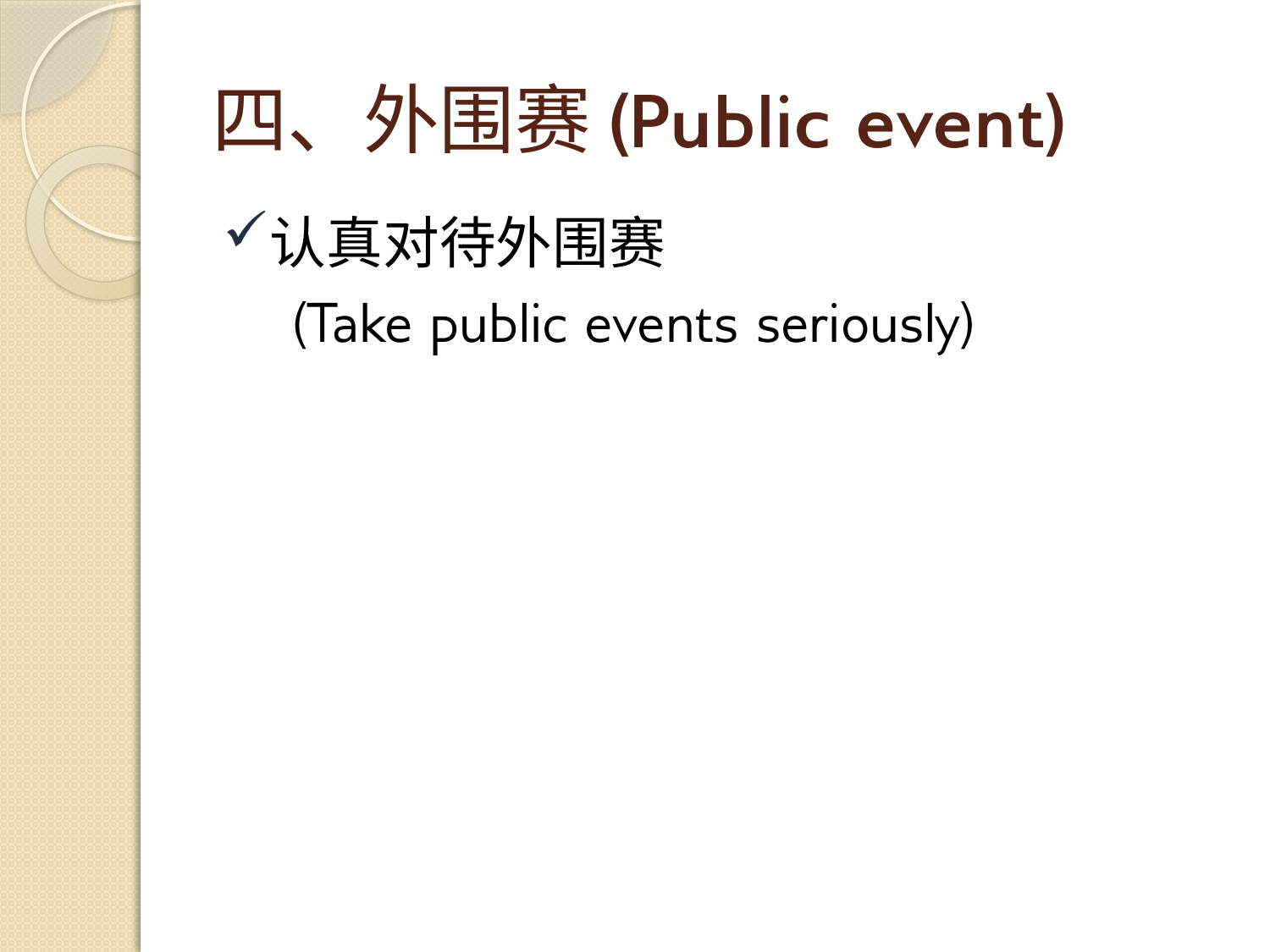

# 四、外围赛(Public event)
认真对待外围赛
　(Take public events seriously)